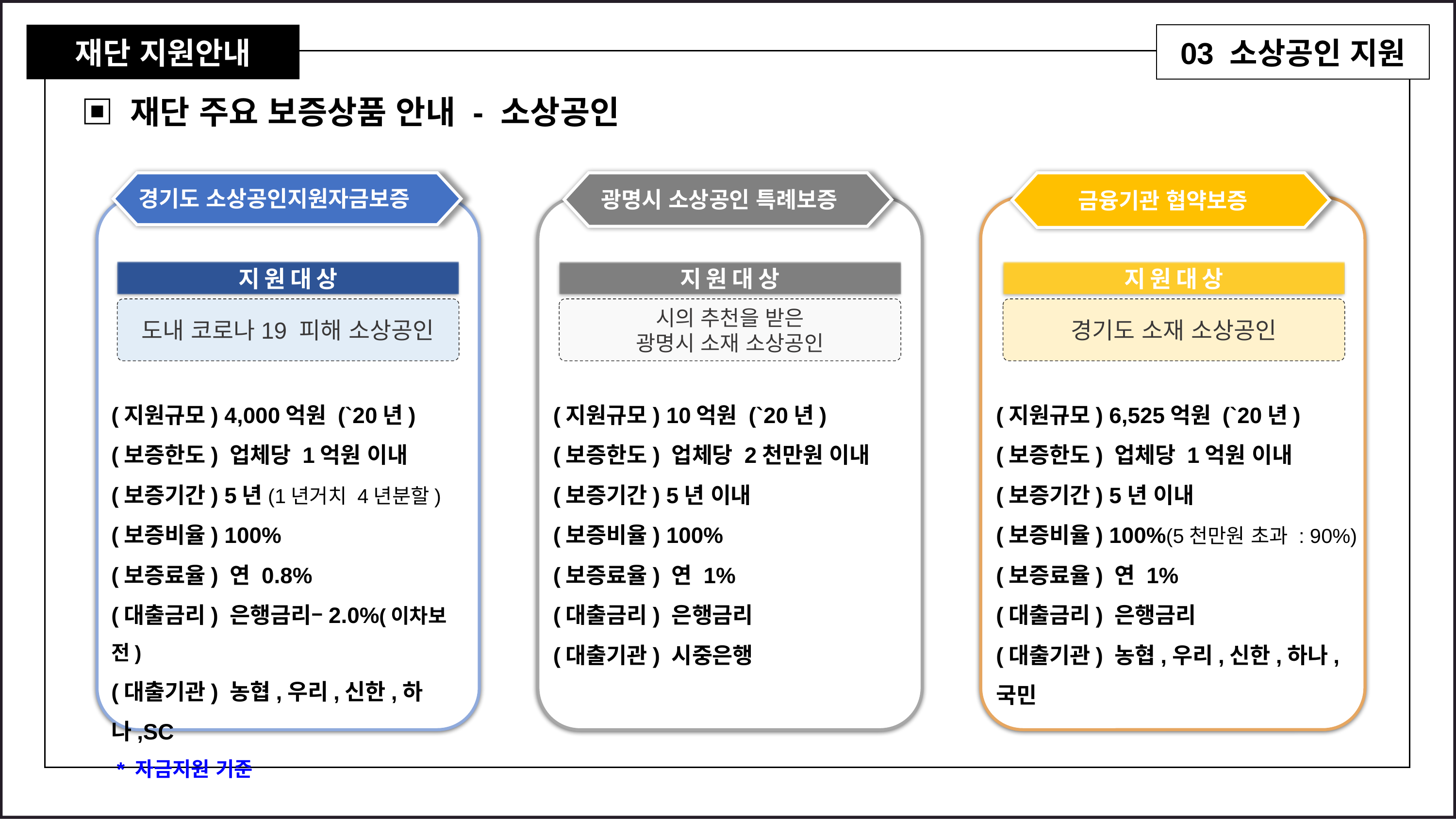

재단 지원안내
03 소상공인 지원

▣ 재단 주요 보증상품 안내 - 소상공인

경기도 소상공인지원자금보증
광명시 소상공인 특례보증
금융기관 협약보증

지원대상
지원대상
지원대상
도내 코로나19 피해 소상공인
시의 추천을 받은
광명시 소재 소상공인
경기도 소재 소상공인
(지원규모) 4,000억원 (`20년)
(보증한도) 업체당 1억원 이내
(보증기간) 5년(1년거치 4년분할)
(보증비율) 100%
(보증료율) 연 0.8%
(대출금리) 은행금리–2.0%(이차보전)
(대출기관) 농협,우리,신한,하나,SC
 * 자금지원 기준
(지원규모) 10억원 (`20년)
(보증한도) 업체당 2천만원 이내
(보증기간) 5년 이내
(보증비율) 100%
(보증료율) 연 1%
(대출금리) 은행금리
(대출기관) 시중은행

(지원규모) 6,525억원 (`20년)
(보증한도) 업체당 1억원 이내
(보증기간) 5년 이내
(보증비율) 100%(5천만원 초과 : 90%)
(보증료율) 연 1%
(대출금리) 은행금리
(대출기관) 농협,우리,신한,하나,국민